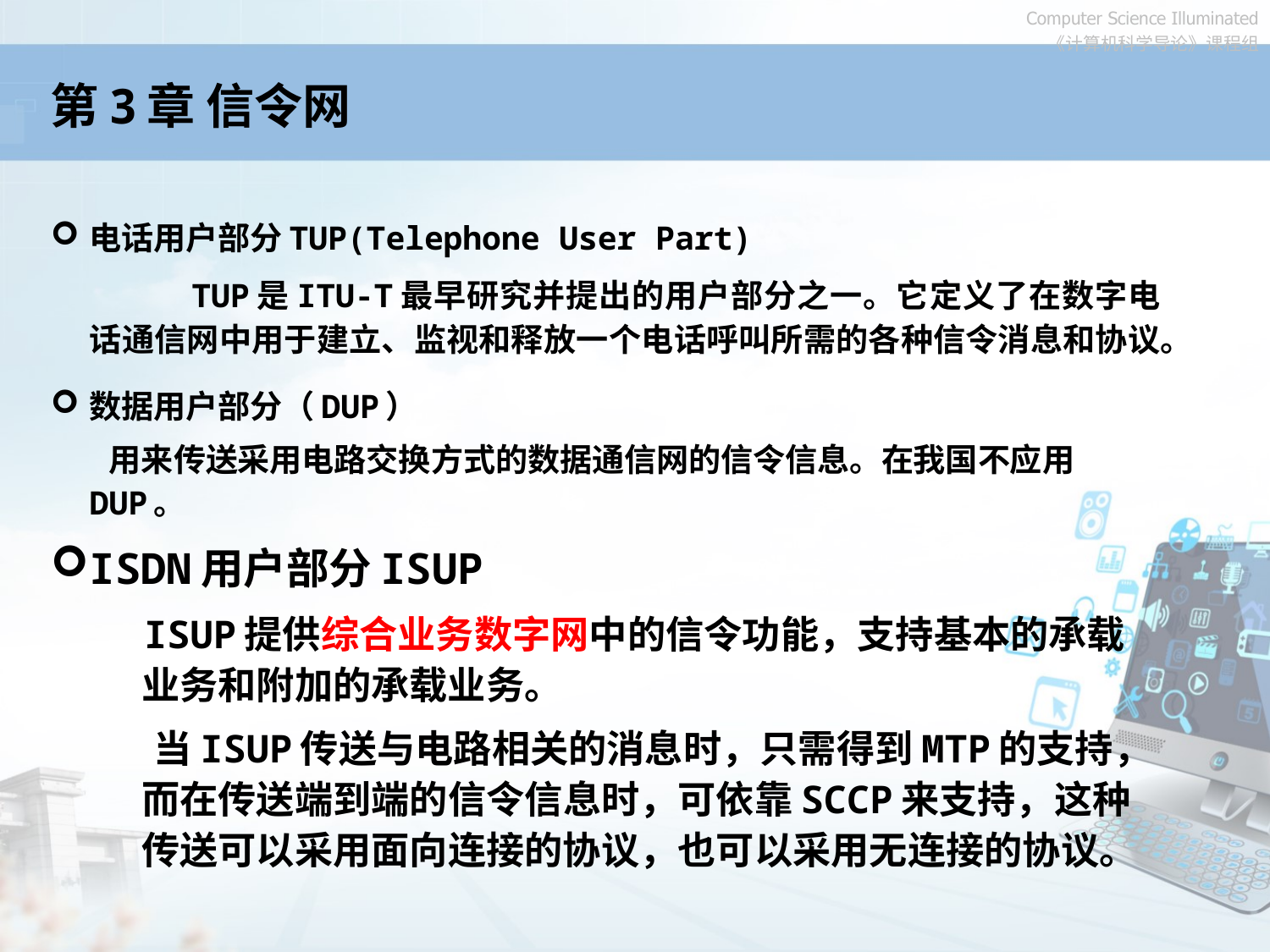

# 第3章 信令网
电话用户部分TUP(Telephone User Part)
       TUP是ITU-T最早研究并提出的用户部分之一。它定义了在数字电话通信网中用于建立、监视和释放一个电话呼叫所需的各种信令消息和协议。
数据用户部分（DUP）
       用来传送采用电路交换方式的数据通信网的信令信息。在我国不应用DUP。
ISDN用户部分ISUP
       ISUP提供综合业务数字网中的信令功能，支持基本的承载业务和附加的承载业务。
     当ISUP传送与电路相关的消息时，只需得到MTP的支持，而在传送端到端的信令信息时，可依靠SCCP来支持，这种传送可以采用面向连接的协议，也可以采用无连接的协议。